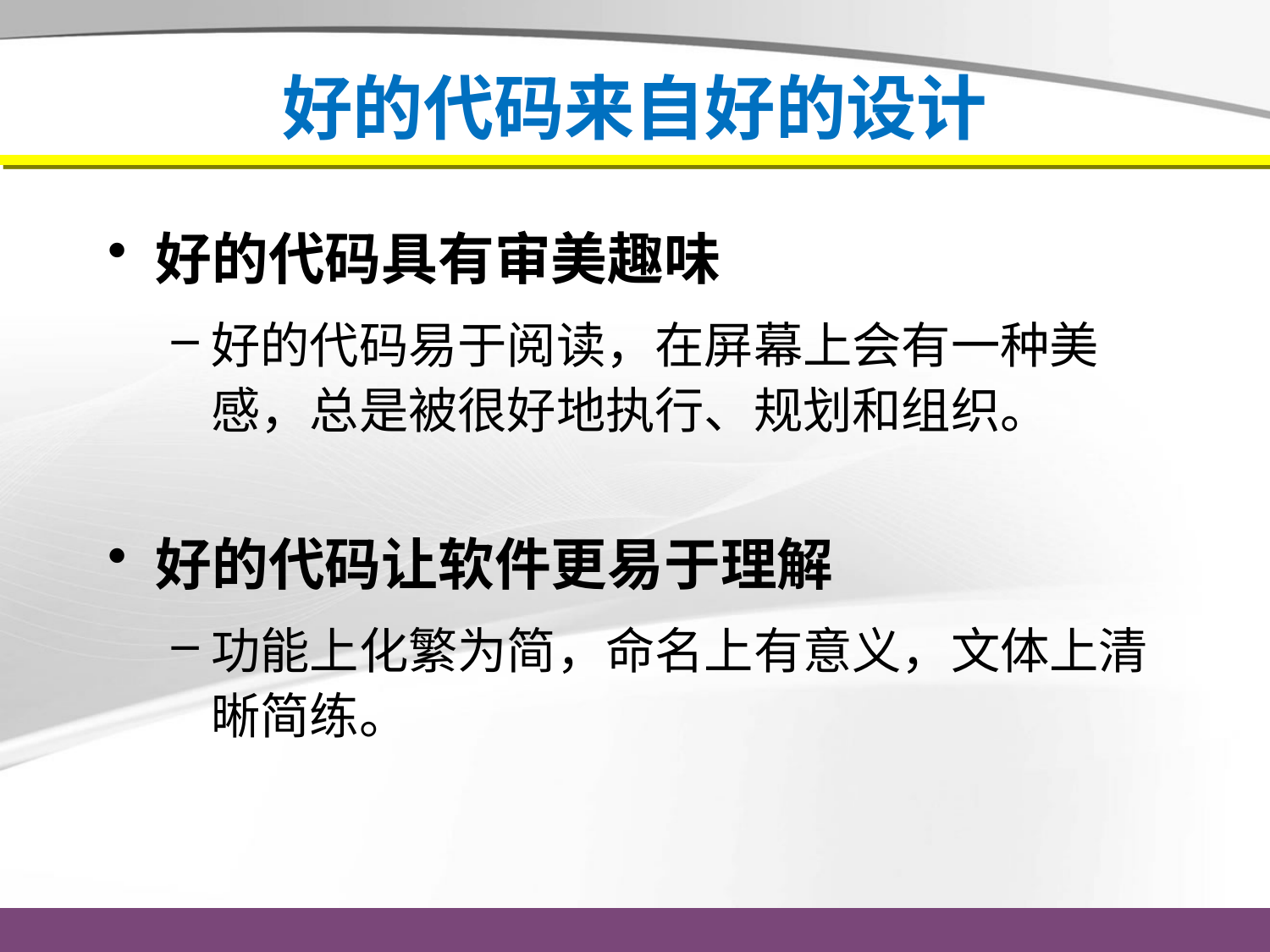

# 好的代码来自好的设计
好的代码具有审美趣味
好的代码易于阅读，在屏幕上会有一种美感，总是被很好地执行、规划和组织。

好的代码让软件更易于理解
功能上化繁为简，命名上有意义，文体上清晰简练。